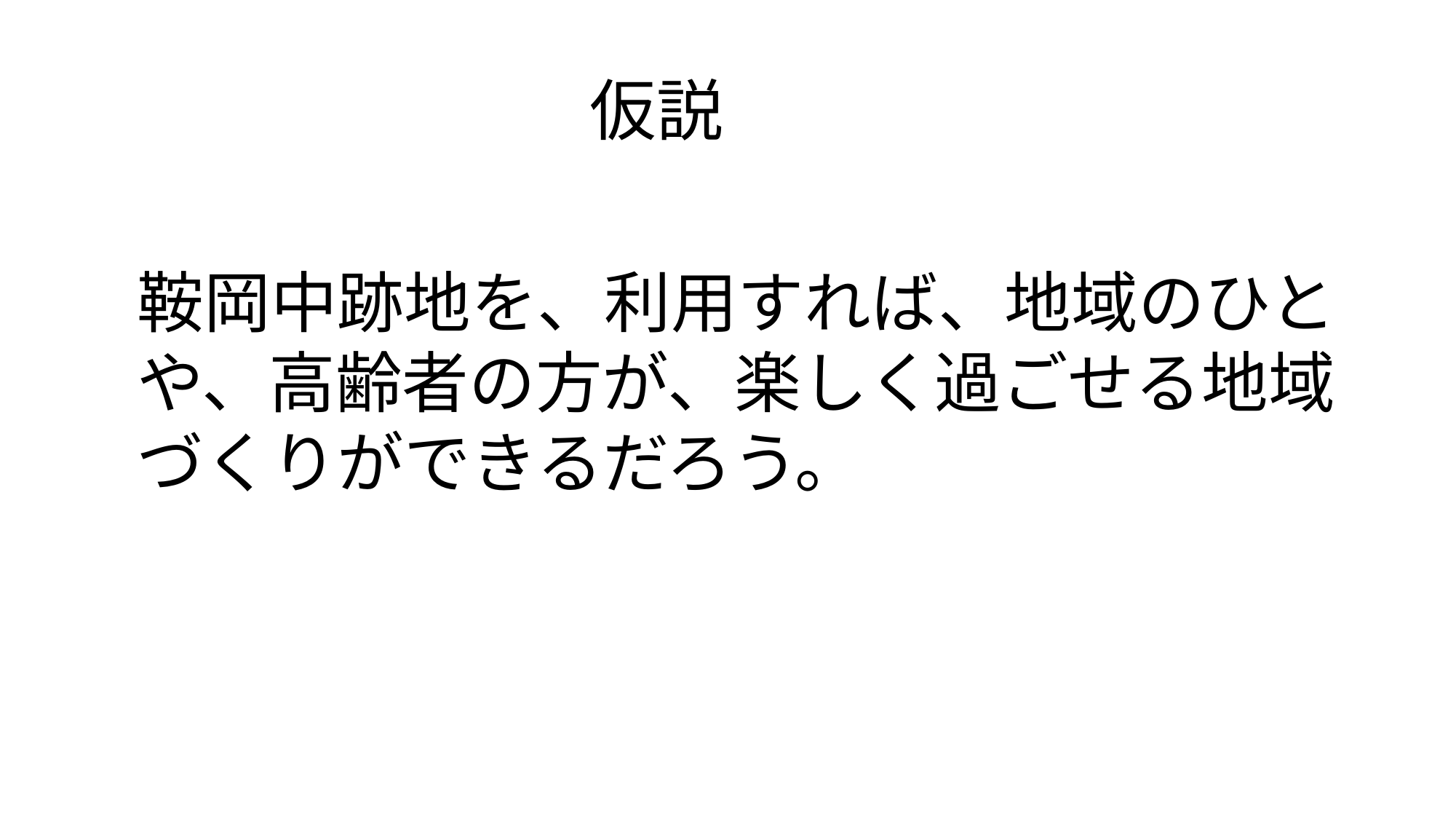

仮説
鞍岡中跡地を、利用すれば、地域のひとや、高齢者の方が、楽しく過ごせる地域づくりができるだろう。